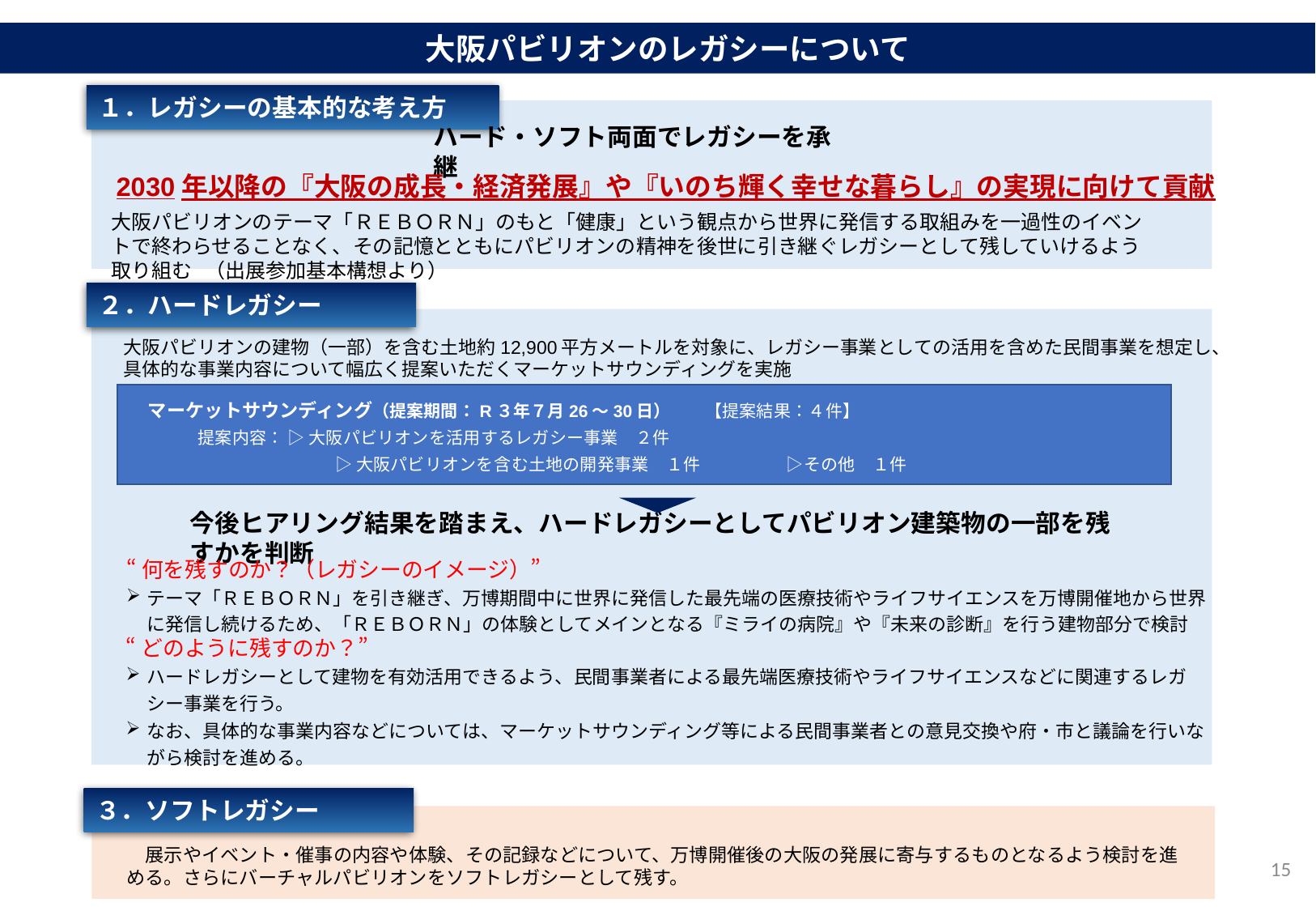

大阪パビリオンのレガシーについて
１．レガシーの基本的な考え方

ハード・ソフト両面でレガシーを承継
2030年以降の『大阪の成長・経済発展』や『いのち輝く幸せな暮らし』の実現に向けて貢献
大阪パビリオンのテーマ「ＲＥＢＯＲＮ」のもと「健康」という観点から世界に発信する取組みを一過性のイベントで終わらせることなく、その記憶とともにパビリオンの精神を後世に引き継ぐレガシーとして残していけるよう取り組む   （出展参加基本構想より）
２．ハードレガシー

大阪パビリオンの建物（一部）を含む土地約12,900平方メートルを対象に、レガシー事業としての活用を含めた民間事業を想定し、
具体的な事業内容について幅広く提案いただくマーケットサウンディングを実施
　マーケットサウンディング（提案期間：R３年７月26～30日）　　【提案結果：４件】
　　　　提案内容： ▷ 大阪パビリオンを活用するレガシー事業　２件
　　　　　　　　　　　　▷ 大阪パビリオンを含む土地の開発事業　１件　　　　　▷その他　１件

今後ヒアリング結果を踏まえ、ハードレガシーとしてパビリオン建築物の一部を残すかを判断
“何を残すのか？（レガシーのイメージ）”
テーマ「ＲＥＢＯＲＮ」を引き継ぎ、万博期間中に世界に発信した最先端の医療技術やライフサイエンスを万博開催地から世界に発信し続けるため、「ＲＥＢＯＲＮ」の体験としてメインとなる『ミライの病院』や『未来の診断』を行う建物部分で検討
“どのように残すのか？”
ハードレガシーとして建物を有効活用できるよう、民間事業者による最先端医療技術やライフサイエンスなどに関連するレガシー事業を行う。
なお、具体的な事業内容などについては、マーケットサウンディング等による民間事業者との意見交換や府・市と議論を行いながら検討を進める。
３．ソフトレガシー

　展示やイベント・催事の内容や体験、その記録などについて、万博開催後の大阪の発展に寄与するものとなるよう検討を進める。さらにバーチャルパビリオンをソフトレガシーとして残す。
15